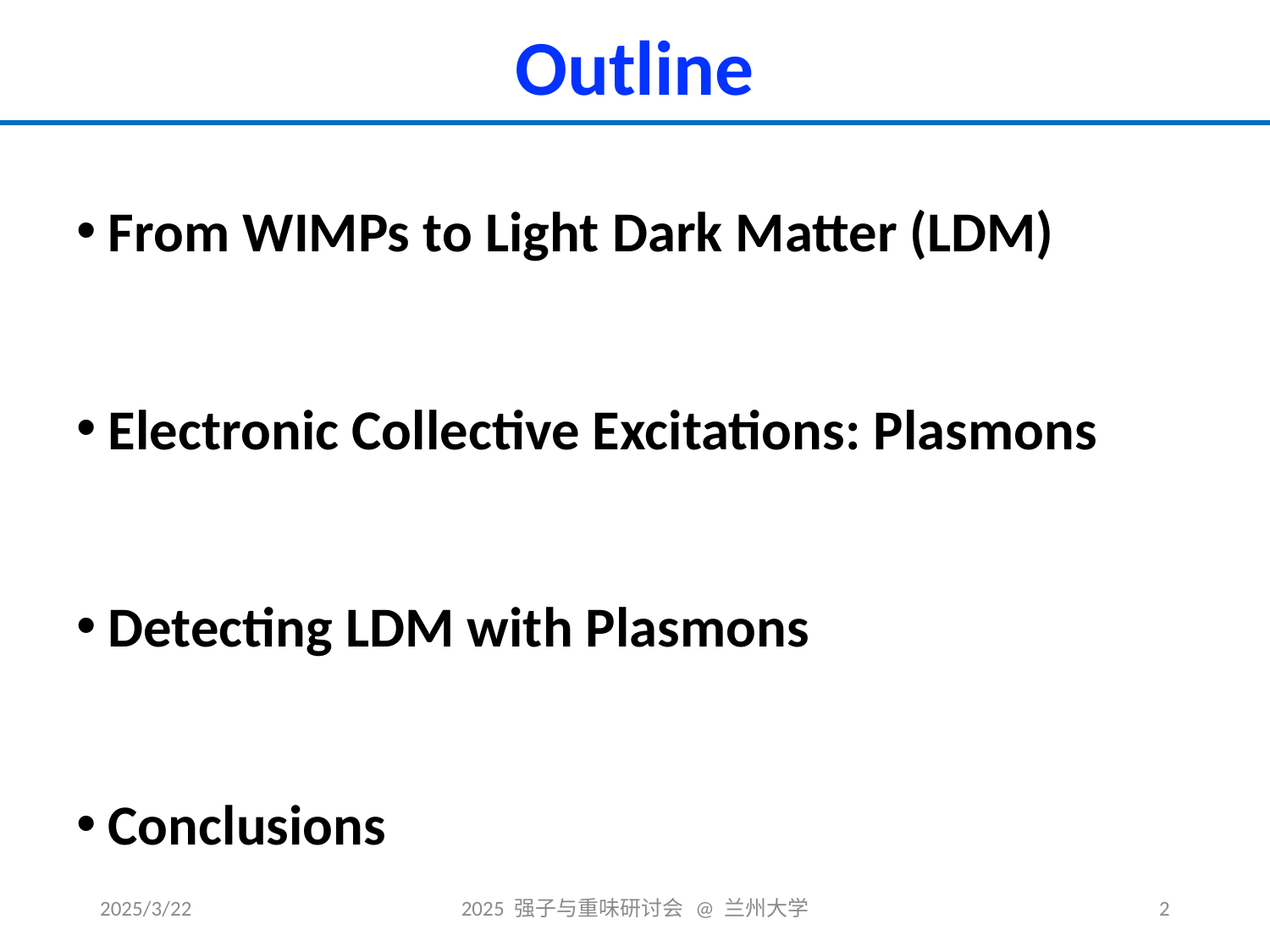

# Outline
From WIMPs to Light Dark Matter (LDM)

Electronic Collective Excitations: Plasmons

Detecting LDM with Plasmons

Conclusions
2025/3/22
2025 强子与重味研讨会 @ 兰州大学
2